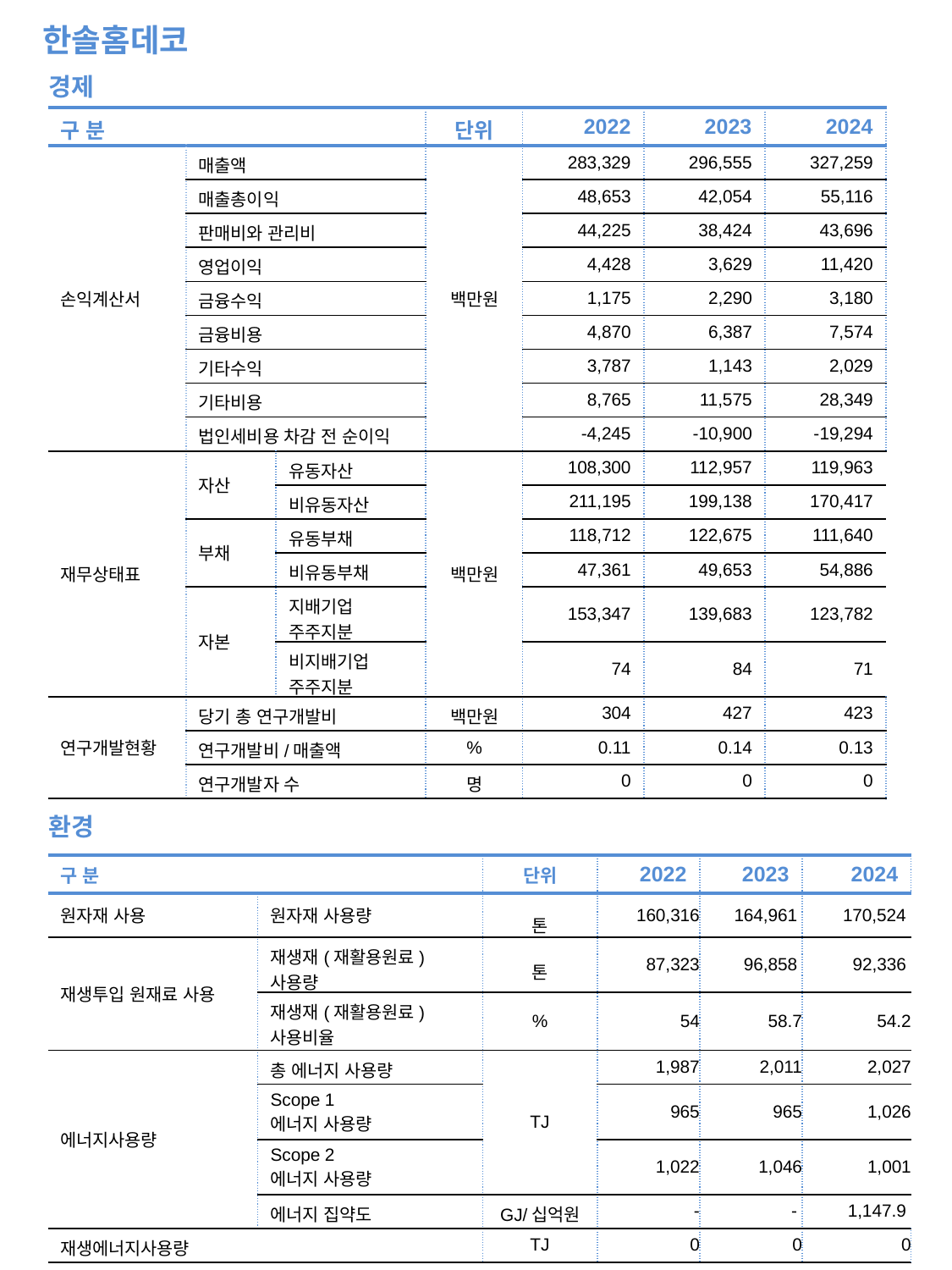

한솔홈데코
경제
| 구 분 |  |  | 단위 | 2022 | 2023 | 2024 |
| --- | --- | --- | --- | --- | --- | --- |
| 손익계산서 | 매출액 |  | 백만원 | 283,329 | 296,555 | 327,259 |
|  | 매출총이익 |  |  | 48,653 | 42,054 | 55,116 |
|  | 판매비와 관리비 |  |  | 44,225 | 38,424 | 43,696 |
|  | 영업이익 |  |  | 4,428 | 3,629 | 11,420 |
|  | 금융수익 |  |  | 1,175 | 2,290 | 3,180 |
|  | 금융비용 |  |  | 4,870 | 6,387 | 7,574 |
|  | 기타수익 |  |  | 3,787 | 1,143 | 2,029 |
|  | 기타비용 |  |  | 8,765 | 11,575 | 28,349 |
|  | 법인세비용 차감 전 순이익 |  |  | -4,245 | -10,900 | -19,294 |
| 재무상태표 | 자산 | 유동자산 | 백만원 | 108,300 | 112,957 | 119,963 |
|  |  | 비유동자산 |  | 211,195 | 199,138 | 170,417 |
|  | 부채 | 유동부채 |  | 118,712 | 122,675 | 111,640 |
|  |  | 비유동부채 |  | 47,361 | 49,653 | 54,886 |
|  | 자본 | 지배기업 주주지분 |  | 153,347 | 139,683 | 123,782 |
|  |  | 비지배기업 주주지분 |  | 74 | 84 | 71 |
| 연구개발현황 | 당기 총 연구개발비 |  | 백만원 | 304 | 427 | 423 |
|  | 연구개발비/매출액 |  | % | 0.11 | 0.14 | 0.13 |
|  | 연구개발자 수 |  | 명 | 0 | 0 | 0 |
환경
| 구 분 |  | 단위 | 2022 | 2023 | 2024 |
| --- | --- | --- | --- | --- | --- |
| 원자재 사용 | 원자재 사용량 | 톤 | 160,316 | 164,961 | 170,524 |
| 재생투입 원재료 사용 | 재생재(재활용원료) 사용량 | 톤 | 87,323 | 96,858 | 92,336 |
|  | 재생재(재활용원료) 사용비율 | % | 54 | 58.7 | 54.2 |
| 에너지사용량 | 총 에너지 사용량 | TJ | 1,987 | 2,011 | 2,027 |
|  | Scope 1 에너지 사용량 |  | 965 | 965 | 1,026 |
|  | Scope 2 에너지 사용량 |  | 1,022 | 1,046 | 1,001 |
|  | 에너지 집약도 | GJ/십억원 | - | - | 1,147.9 |
| 재생에너지사용량 |  | TJ | 0 | 0 | 0 |